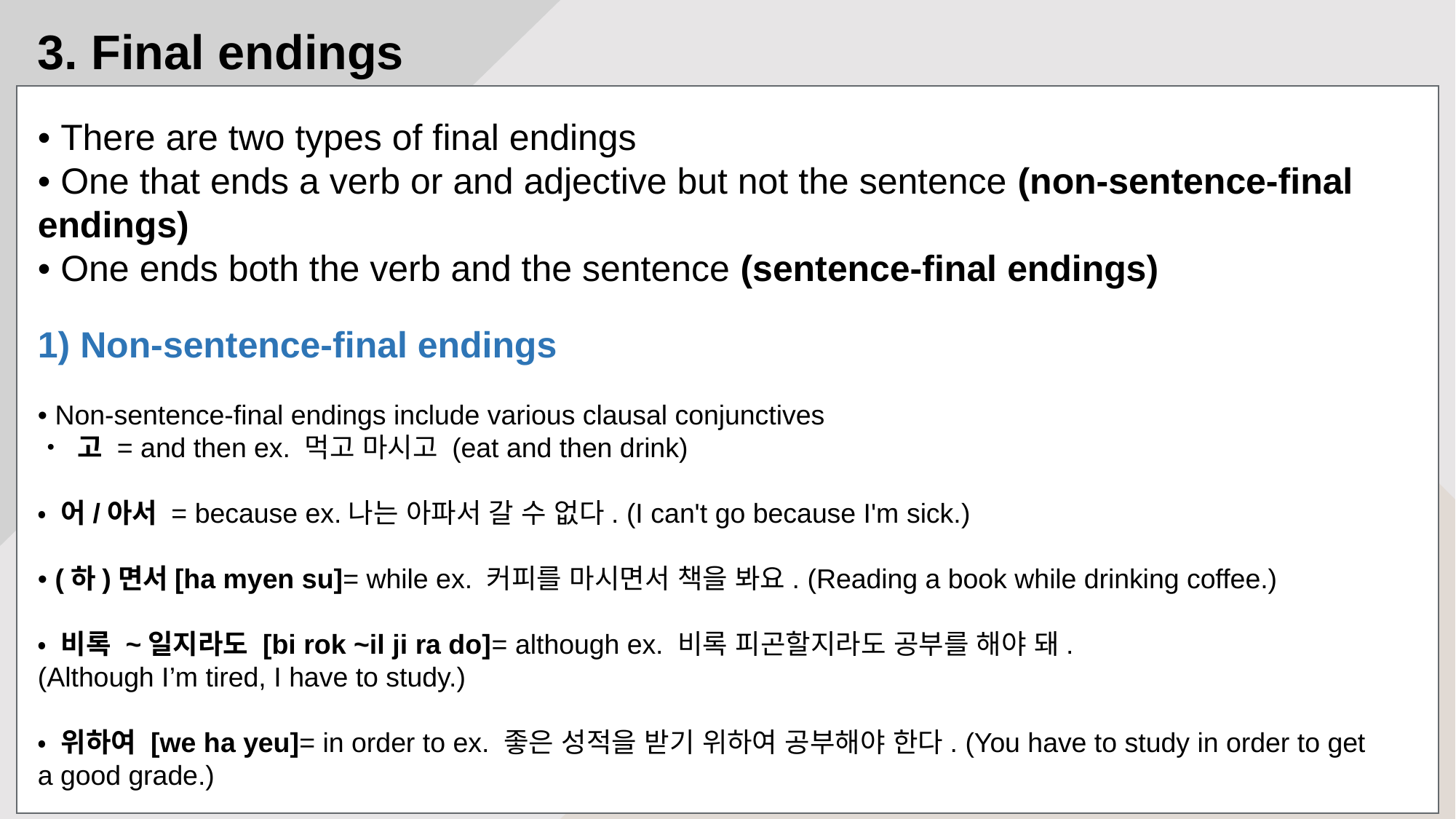

3. Final endings

• There are two types of final endings
• One that ends a verb or and adjective but not the sentence (non-sentence-final endings)
• One ends both the verb and the sentence (sentence-final endings)

1) Non-sentence-final endings

• Non-sentence-final endings include various clausal conjunctives
• 고 = and then ex. 먹고 마시고 (eat and then drink)

• 어/아서 = because ex.나는 아파서 갈 수 없다. (I can't go because I'm sick.)

• (하)면서[ha myen su]= while ex. 커피를 마시면서 책을 봐요. (Reading a book while drinking coffee.)

• 비록 ~일지라도 [bi rok ~il ji ra do]= although ex. 비록 피곤할지라도 공부를 해야 돼.
(Although I’m tired, I have to study.)

• 위하여 [we ha yeu]= in order to ex. 좋은 성적을 받기 위하여 공부해야 한다. (You have to study in order to get a good grade.)